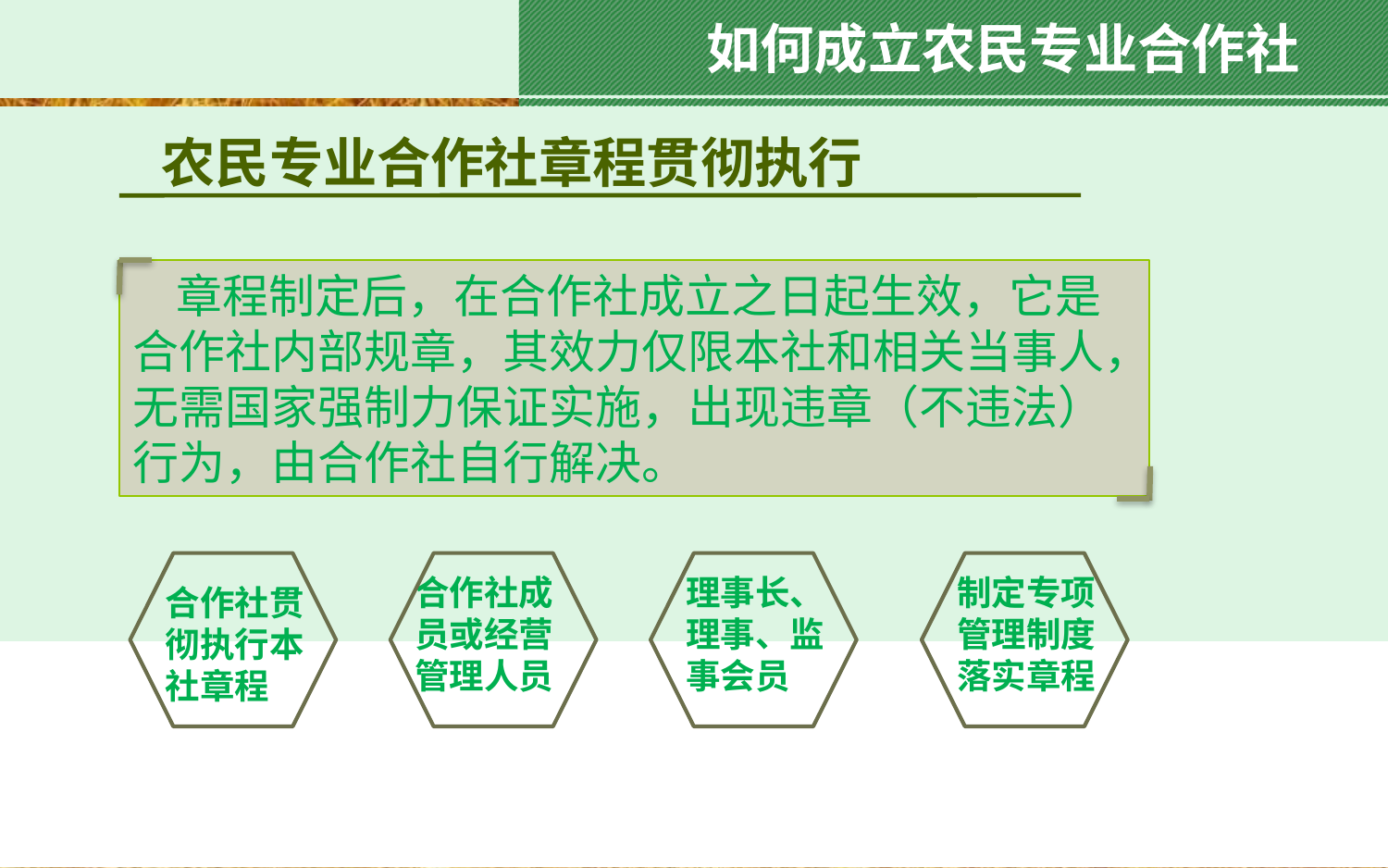

如何成立农民专业合作社
农民专业合作社章程贯彻执行
    章程制定后，在合作社成立之日起生效，它是合作社内部规章，其效力仅限本社和相关当事人，无需国家强制力保证实施，出现违章（不违法）行为，由合作社自行解决。

合作社成员或经营管理人员
理事长、理事、监事会员
制定专项管理制度落实章程
合作社贯彻执行本社章程